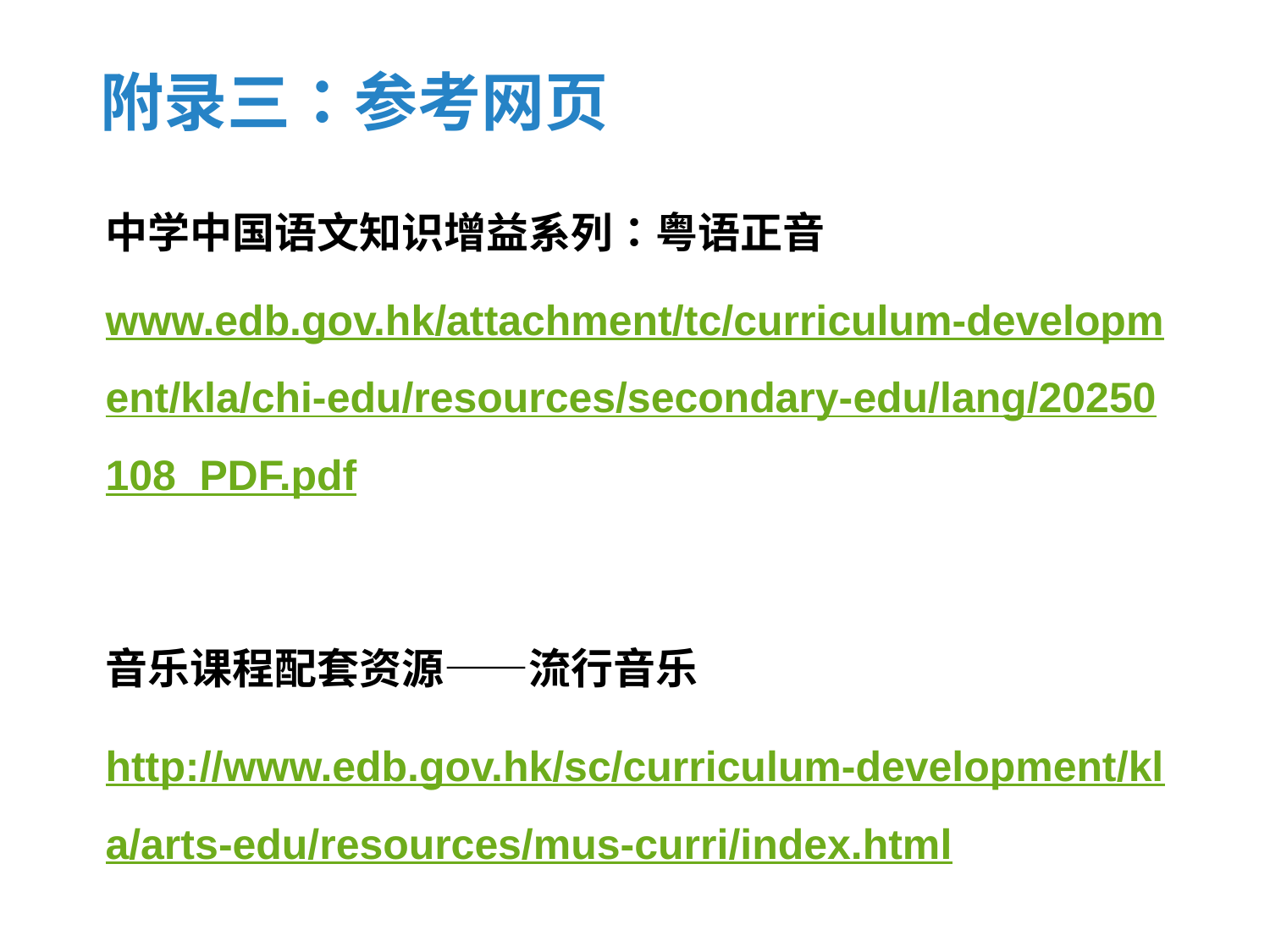

# 附录三：参考网页
中学中国语文知识增益系列：粤语正音
www.edb.gov.hk/attachment/tc/curriculum-development/kla/chi-edu/resources/secondary-edu/lang/20250108_PDF.pdf

音乐课程配套资源——流行音乐
http://www.edb.gov.hk/sc/curriculum-development/kla/arts-edu/resources/mus-curri/index.html